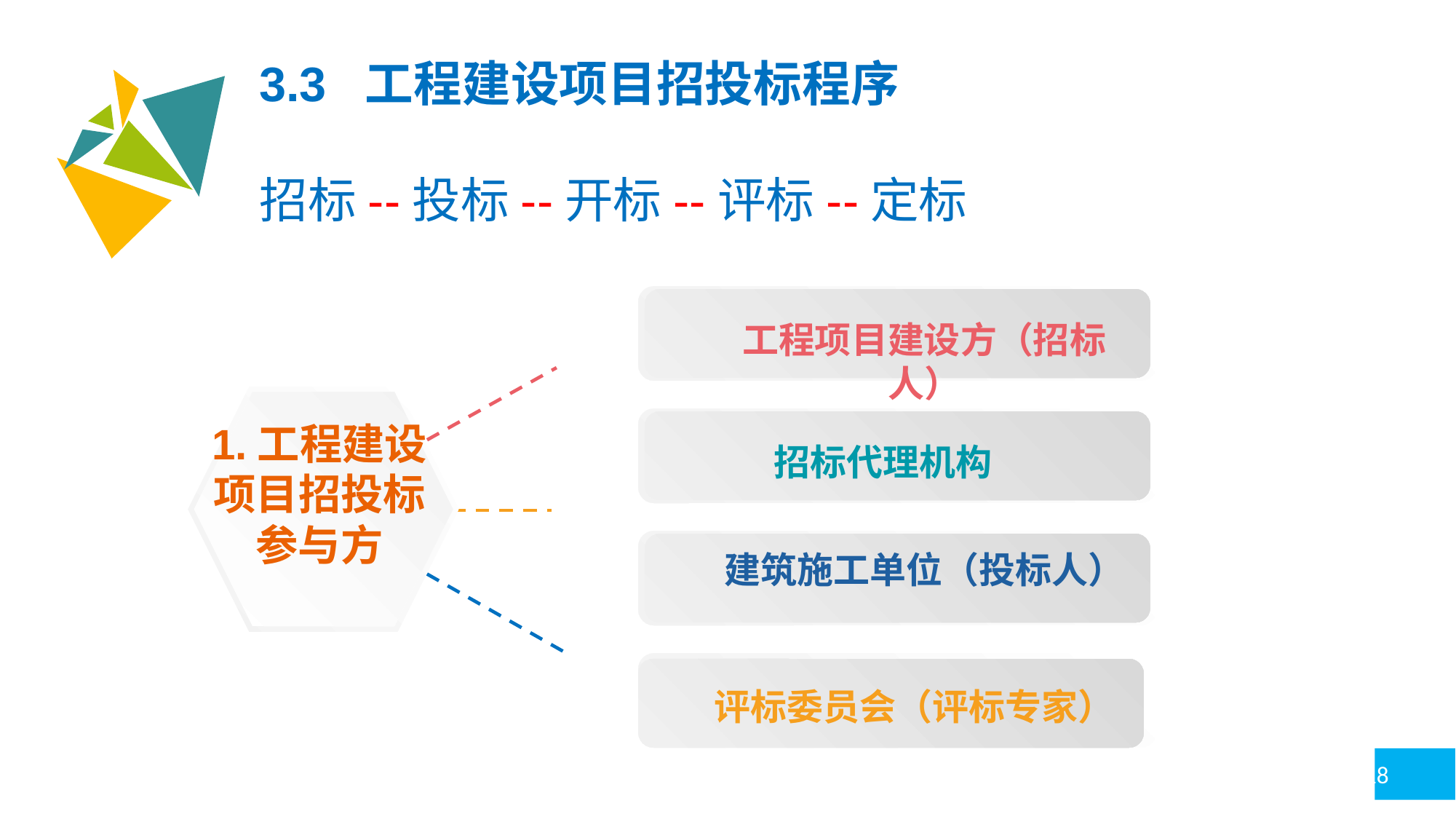

3.3  工程建设项目招投标程序

招标--投标--开标--评标--定标

工程项目建设方（招标人）

招标代理机构
1.工程建设
项目招投标
参与方

建筑施工单位（投标人）

     评标委员会（评标专家）